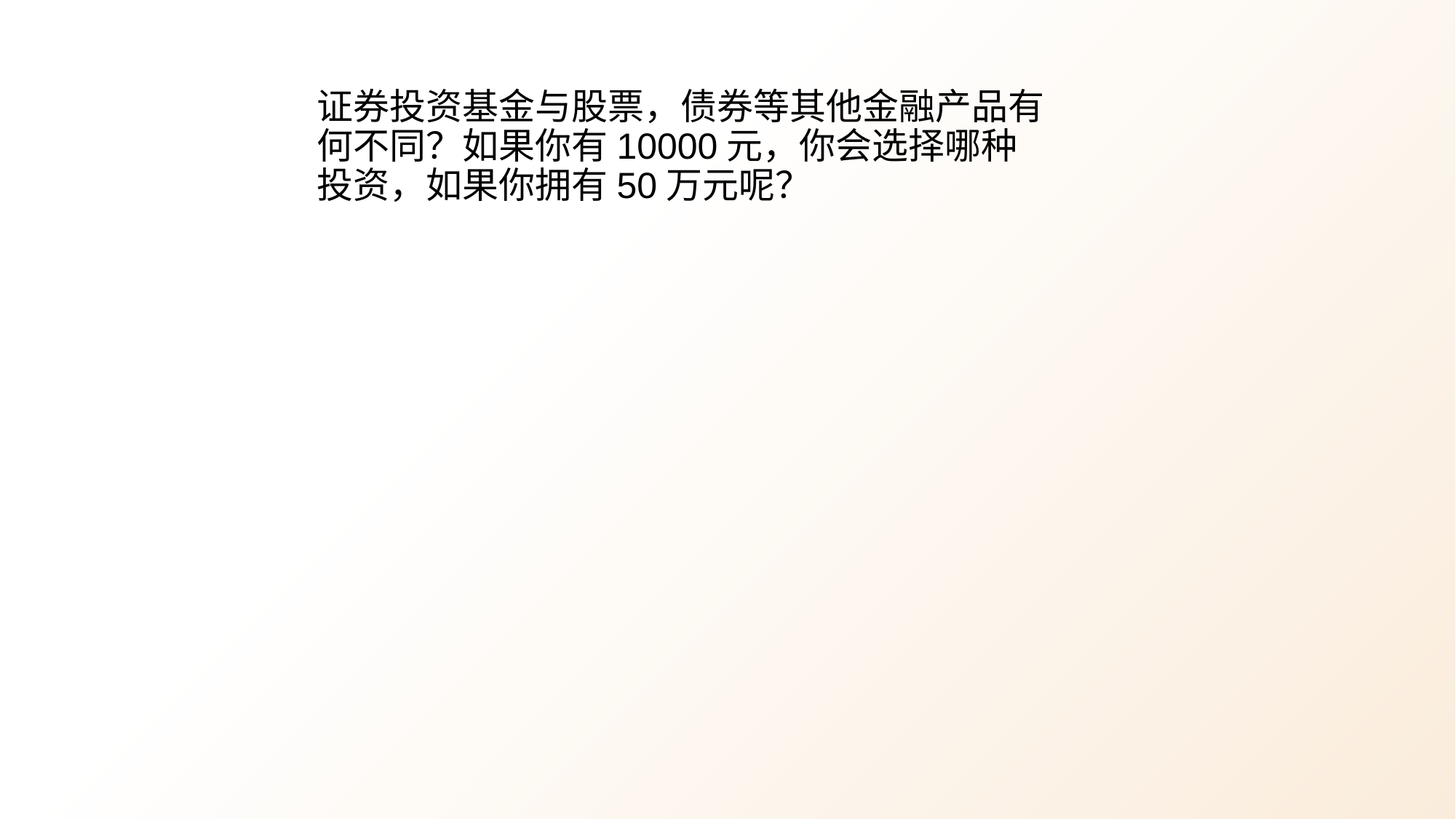

证券投资基金与股票，债券等其他金融产品有何不同？如果你有10000元，你会选择哪种投资，如果你拥有50万元呢？